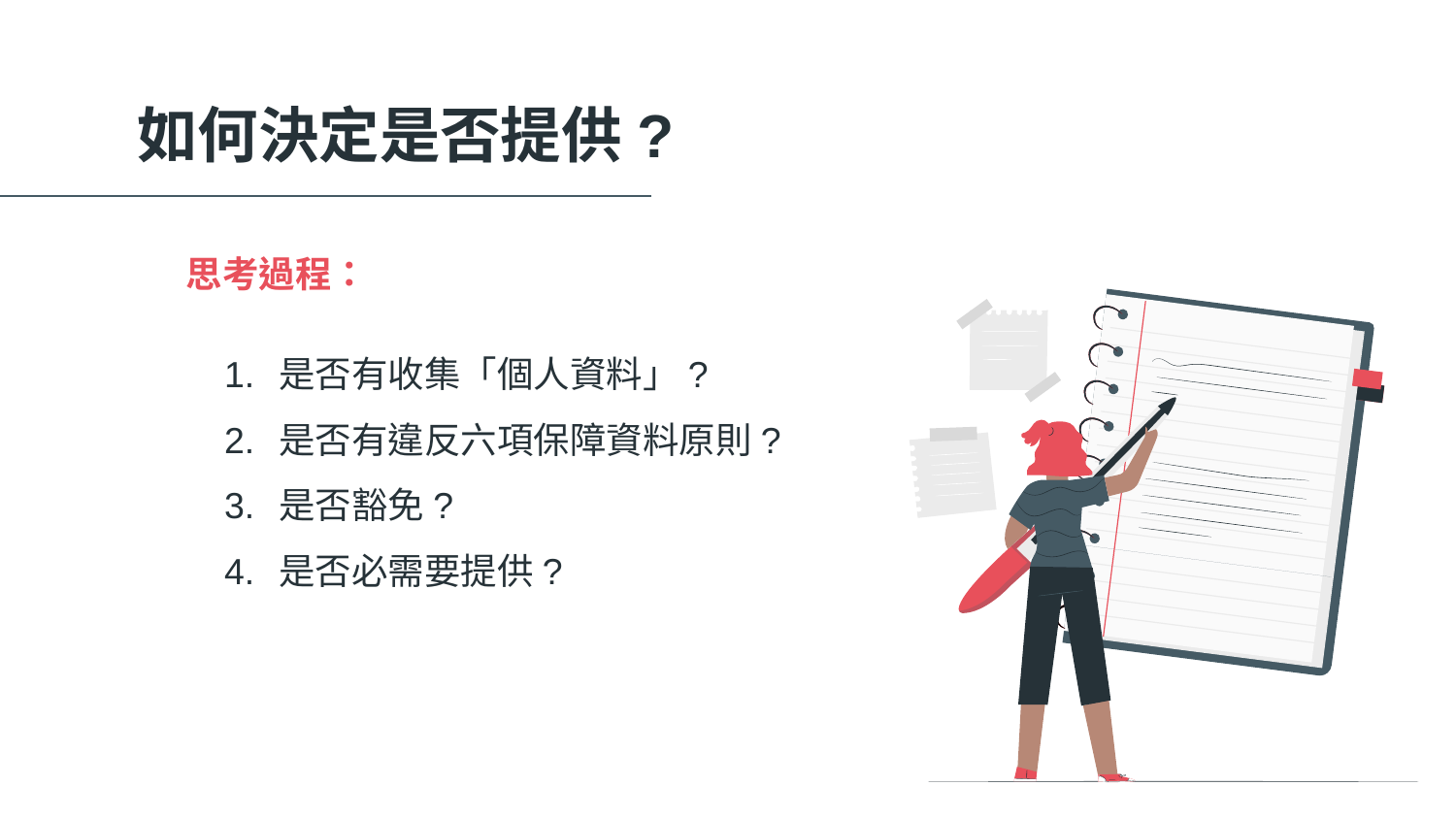

如何決定是否提供?
# 思考過程：

是否有收集「個人資料」?
是否有違反六項保障資料原則?
是否豁免?
是否必需要提供?